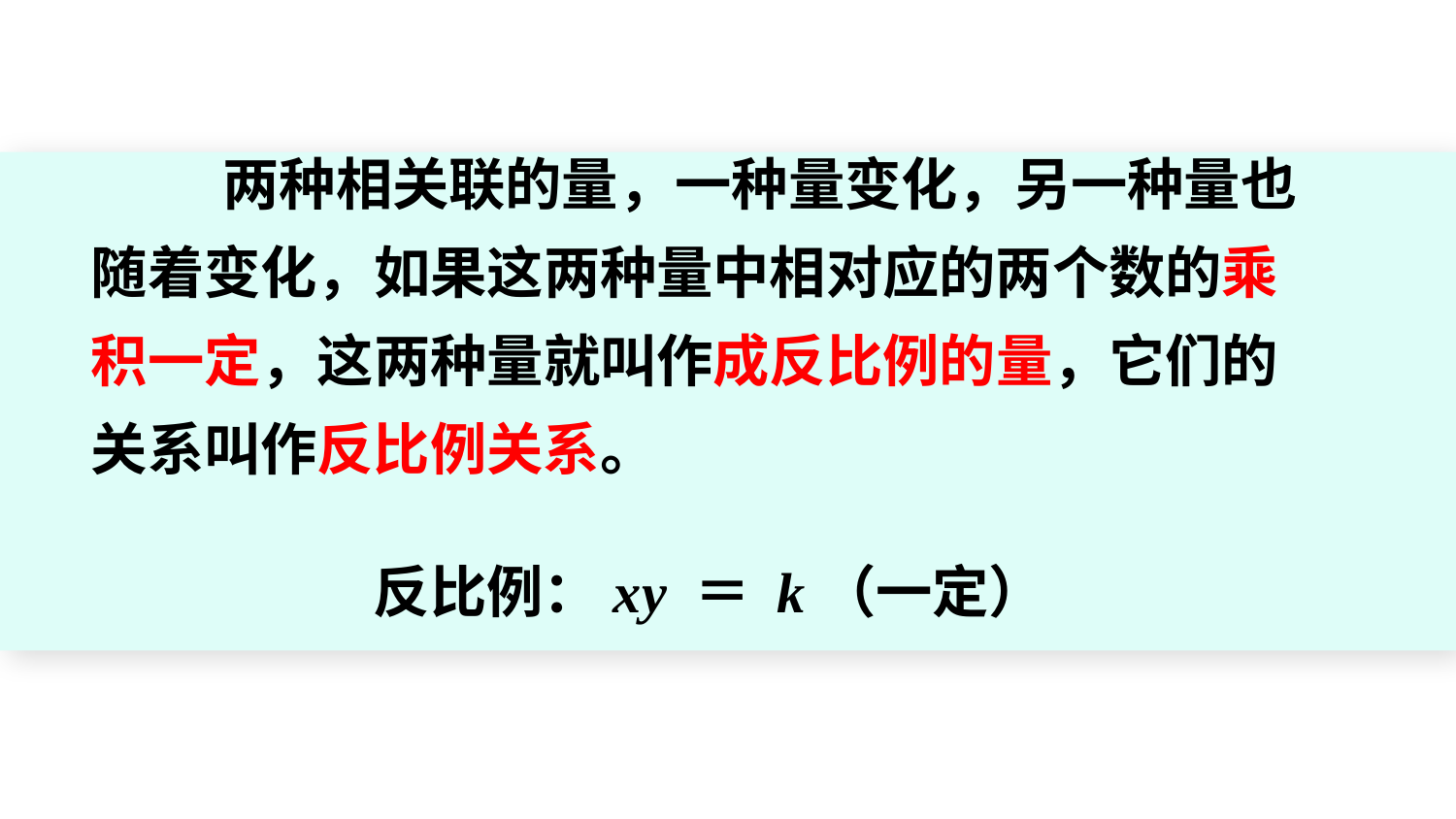

两种相关联的量，一种量变化，另一种量也随着变化，如果这两种量中相对应的两个数的乘积一定，这两种量就叫作成反比例的量，它们的关系叫作反比例关系。
www.youyi100.com
xy ＝ k（一定）
反比例：